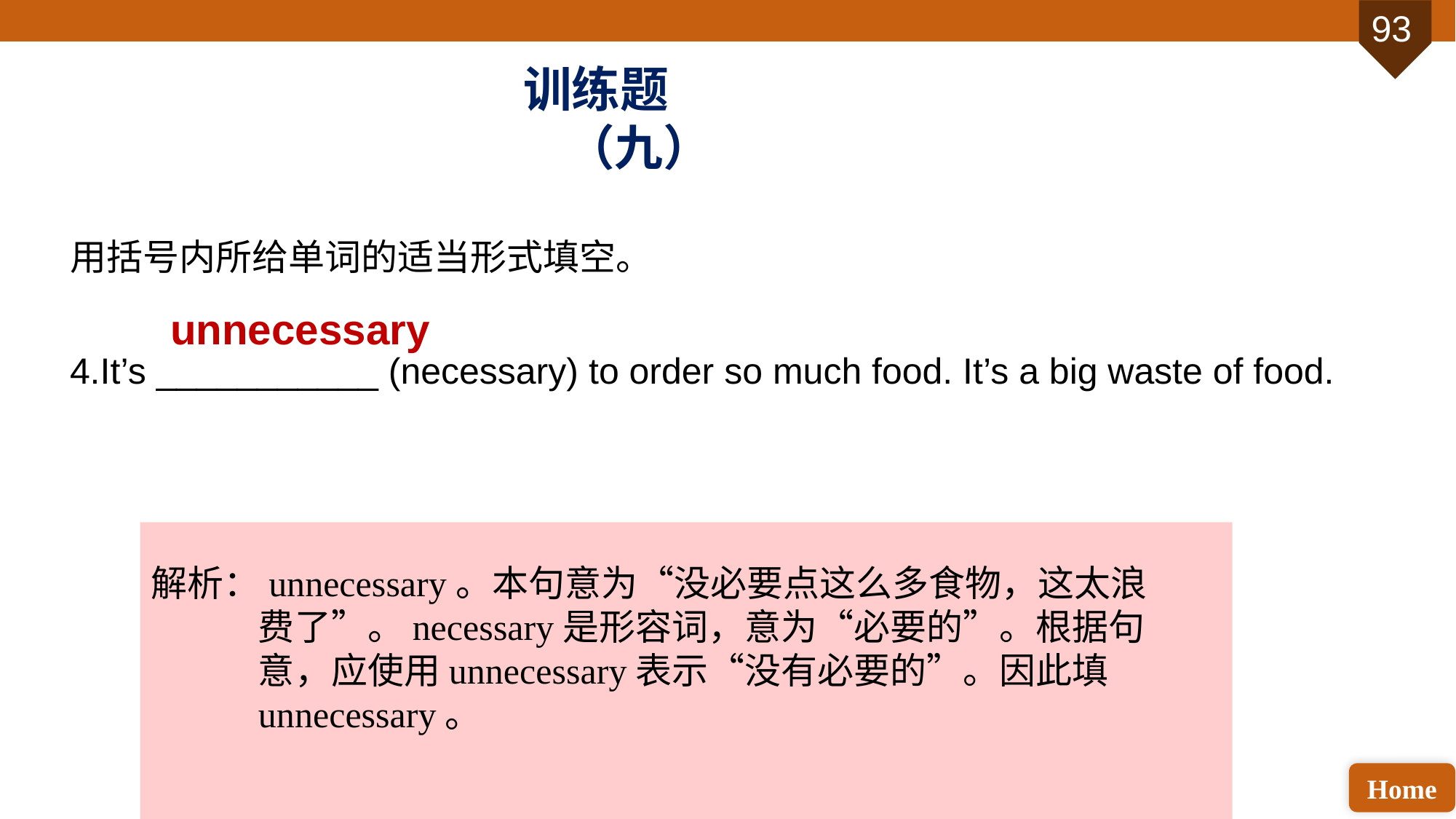

训练题（九）
用括号内所给单词的适当形式填空。

4.It’s ___________ (necessary) to order so much food. It’s a big waste of food.
unnecessary

解析：unnecessary。本句意为“没必要点这么多食物，这太浪费了”。necessary是形容词，意为“必要的”。根据句意，应使用unnecessary表示“没有必要的”。因此填unnecessary。